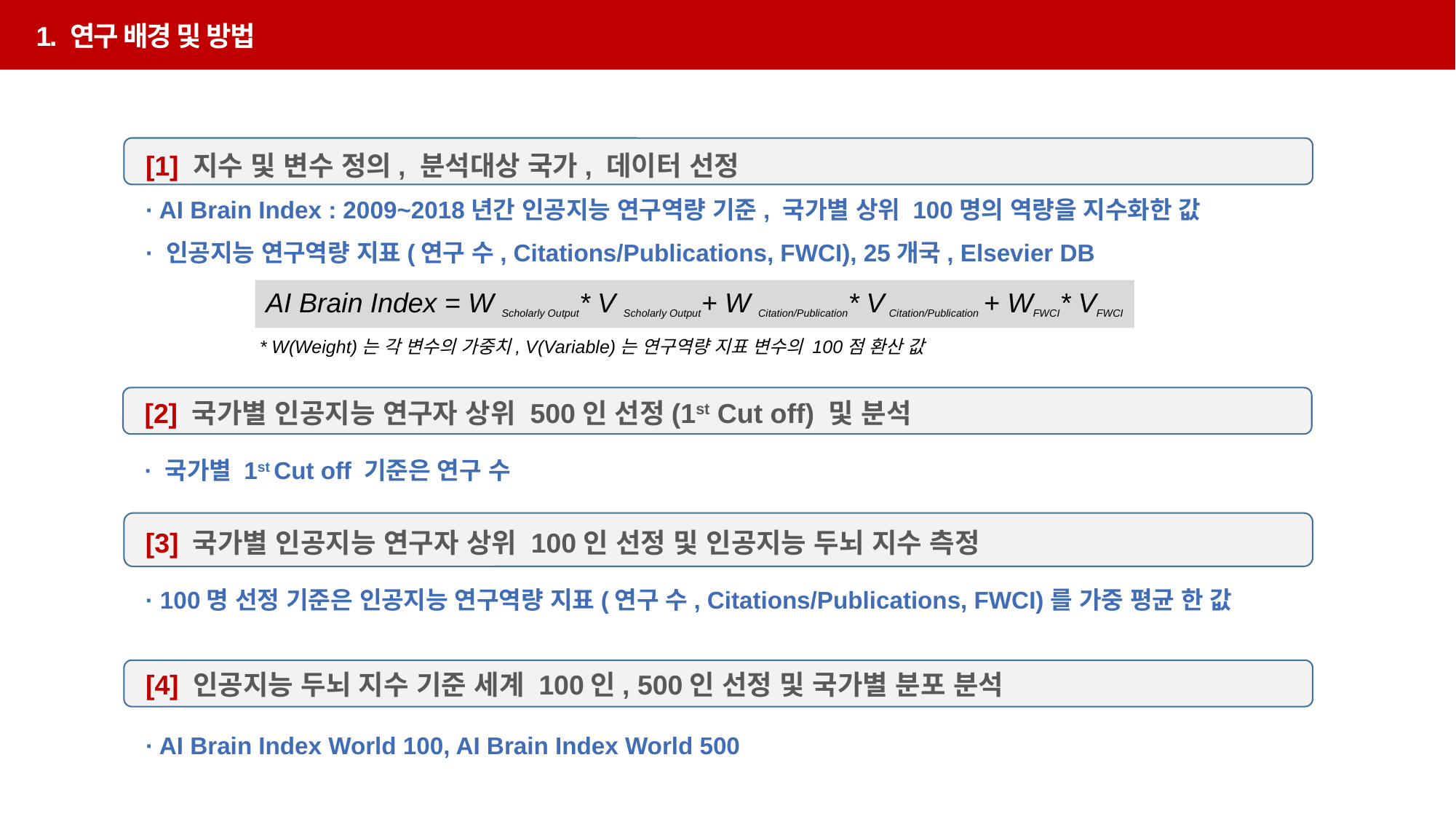

1. 연구 배경 및 방법

[1] 지수 및 변수 정의, 분석대상 국가, 데이터 선정

· AI Brain Index : 2009~2018년간 인공지능 연구역량 기준, 국가별 상위 100명의 역량을 지수화한 값

· 인공지능 연구역량 지표(연구 수, Citations/Publications, FWCI), 25개국, Elsevier DB

AI Brain Index = W Scholarly Output* V Scholarly Output+ W Citation/Publication* V Citation/Publication + WFWCI* VFWCI
* W(Weight)는 각 변수의 가중치, V(Variable)는 연구역량 지표 변수의 100점 환산 값

[2] 국가별 인공지능 연구자 상위 500인 선정(1st Cut off) 및 분석

· 국가별 1st Cut off 기준은 연구 수

[3] 국가별 인공지능 연구자 상위 100인 선정 및 인공지능 두뇌 지수 측정

· 100명 선정 기준은 인공지능 연구역량 지표(연구 수, Citations/Publications, FWCI)를 가중 평균 한 값

[4] 인공지능 두뇌 지수 기준 세계 100인, 500인 선정 및 국가별 분포 분석

· AI Brain Index World 100, AI Brain Index World 500